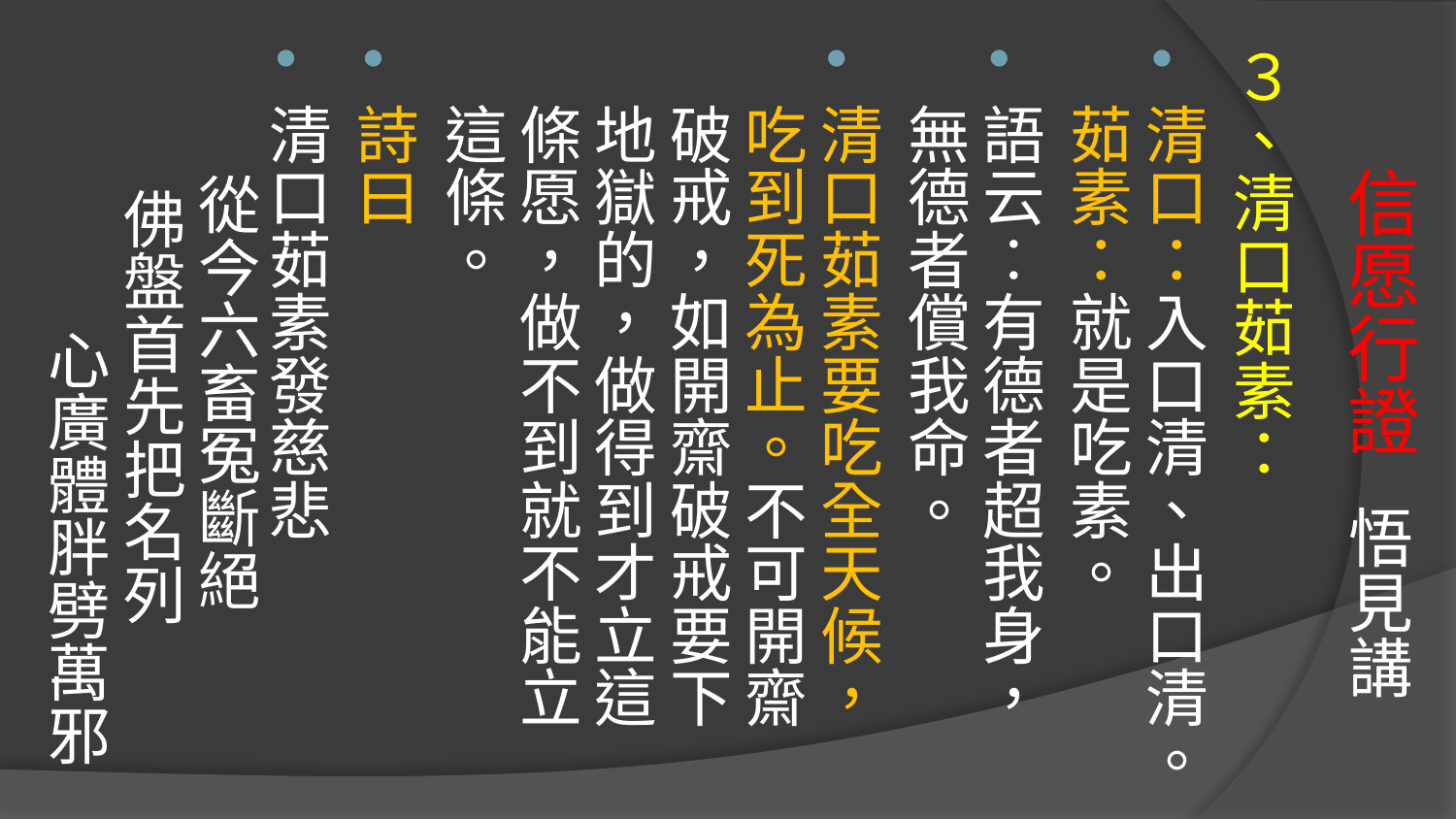

# 信愿行證   悟見講
３、清口茹素：
清口：入口清、出口清。茹素：就是吃素。
語云︰有德者超我身，無德者償我命。
清口茹素要吃全天候，吃到死為止。不可開齋破戒，如開齋破戒要下地獄的，做得到才立這條愿，做不到就不能立這條。
詩曰
清口茹素發慈悲                      從今六畜冤斷絕                  佛盤首先把名列                           心廣體胖劈萬邪